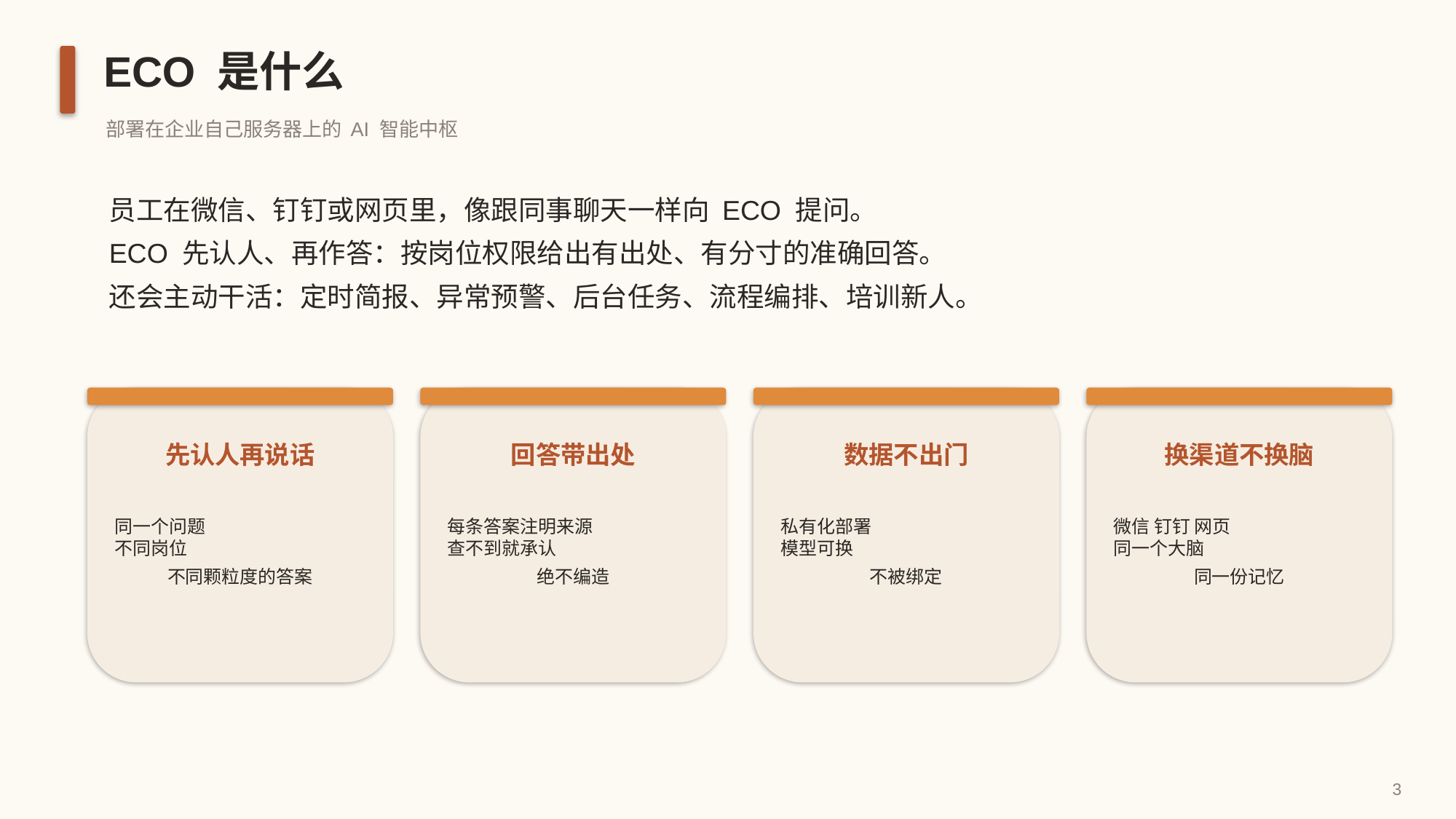

ECO 是什么

部署在企业自己服务器上的 AI 智能中枢
员工在微信、钉钉或网页里，像跟同事聊天一样向 ECO 提问。
ECO 先认人、再作答：按岗位权限给出有出处、有分寸的准确回答。
还会主动干活：定时简报、异常预警、后台任务、流程编排、培训新人。

先认人再说话
回答带出处
数据不出门
换渠道不换脑
同一个问题
不同岗位
不同颗粒度的答案
每条答案注明来源
查不到就承认
绝不编造
私有化部署
模型可换
不被绑定
微信 钉钉 网页
同一个大脑
同一份记忆
3